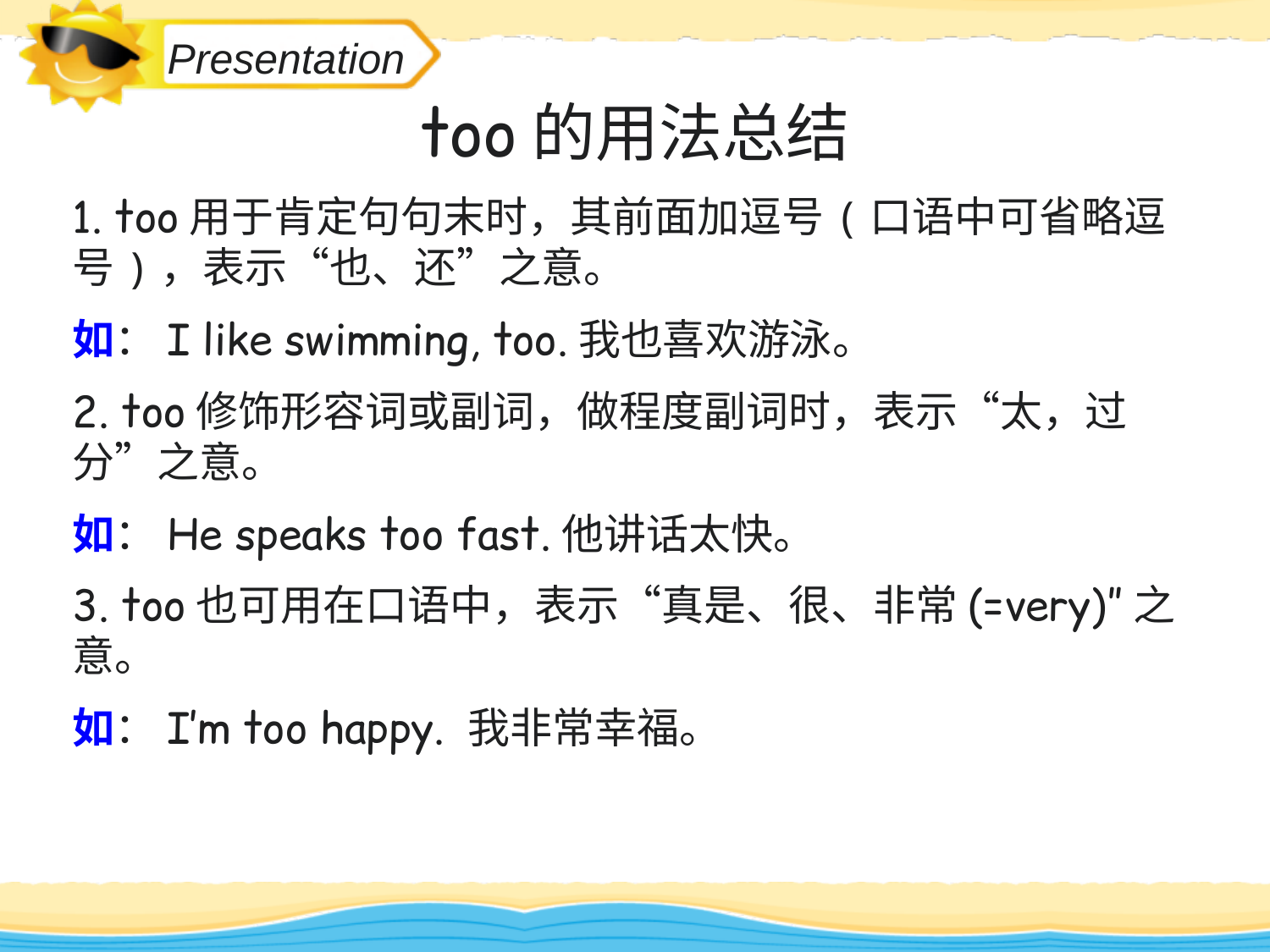

too的用法总结
1. too用于肯定句句末时，其前面加逗号(口语中可省略逗号)，表示“也、还”之意。
如：I like swimming, too.我也喜欢游泳。
2. too修饰形容词或副词，做程度副词时，表示“太，过分”之意。
如：He speaks too fast.他讲话太快。
3. too也可用在口语中，表示“真是、很、非常(=very)”之意。
如：I’m too happy. 我非常幸福。